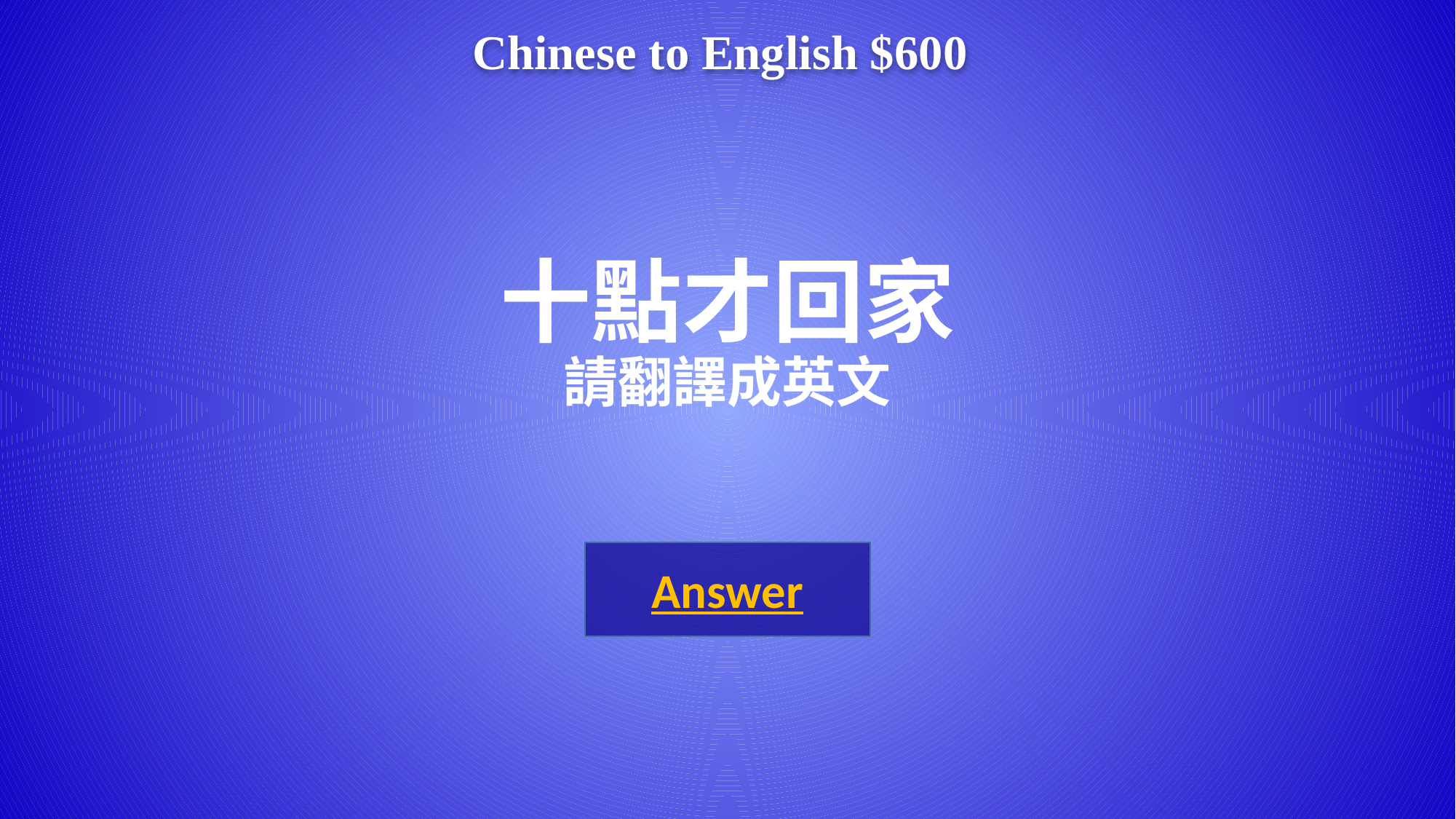

Chinese to English $600

# 十點才回家 請翻譯成英文